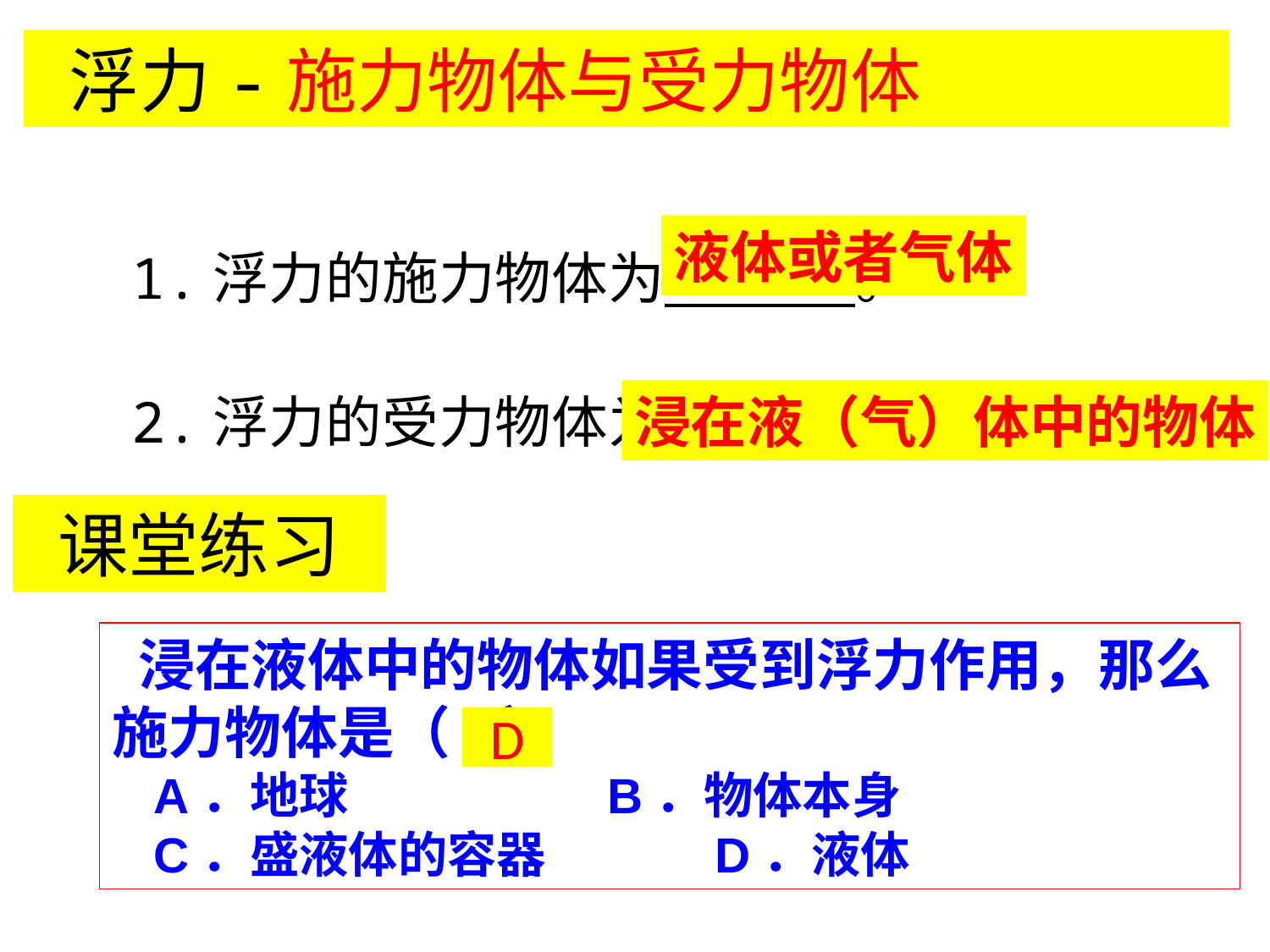

浮力-施力物体与受力物体
 1.浮力的施力物体为               。
液体或者气体
 2.浮力的受力物体为               。
浸在液（气）体中的物体
 课堂练习
 浸在液体中的物体如果受到浮力作用，那么施力物体是（    ）
   A．地球                      B．物体本身
   C．盛液体的容器              D．液体
D